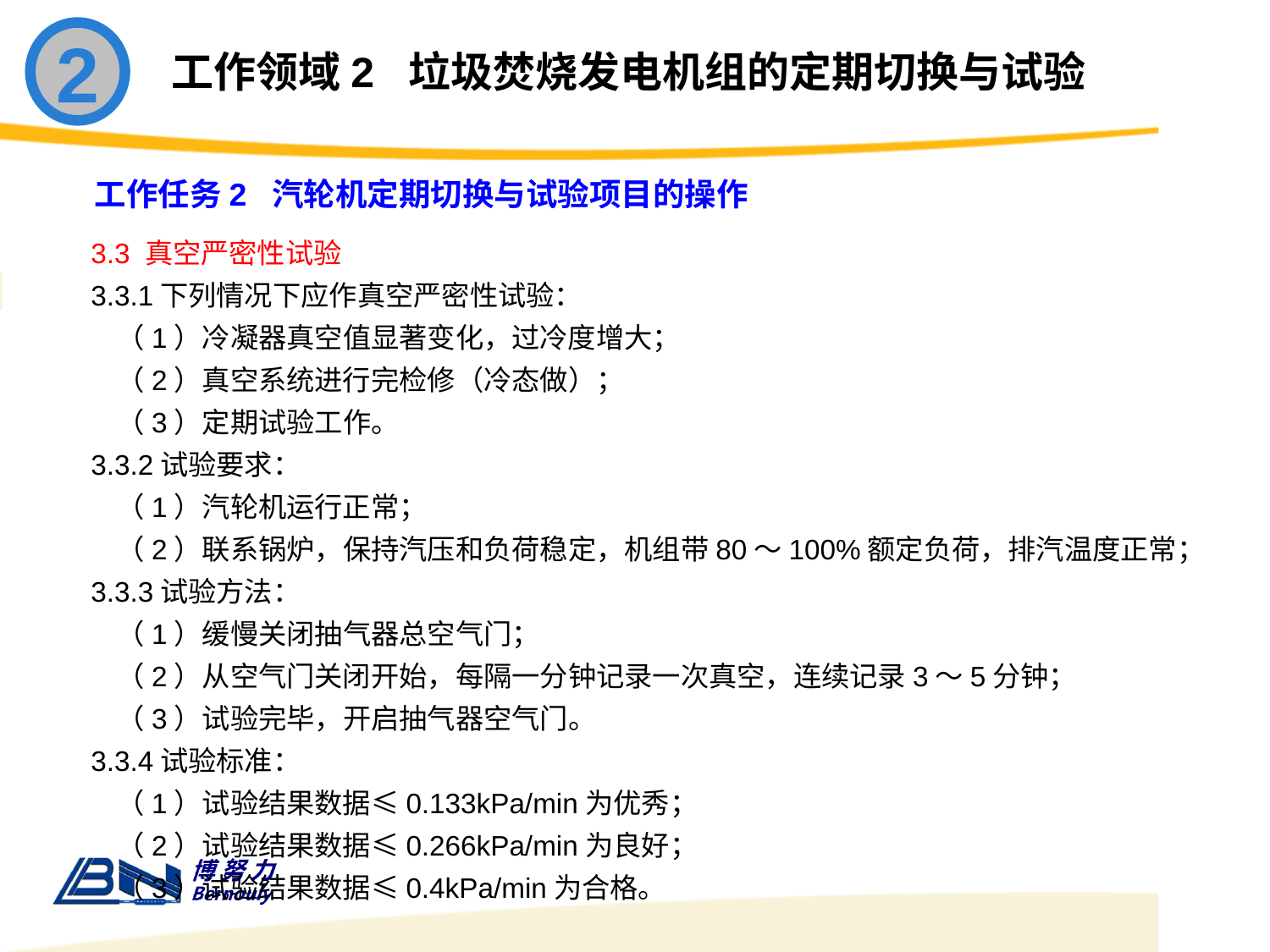

2
工作领域2  垃圾焚烧发电机组的定期切换与试验
工作任务2  汽轮机定期切换与试验项目的操作
3.3 真空严密性试验
3.3.1下列情况下应作真空严密性试验：
   （1）冷凝器真空值显著变化，过冷度增大；
   （2）真空系统进行完检修（冷态做）；
   （3）定期试验工作。
3.3.2试验要求：
   （1）汽轮机运行正常；
   （2）联系锅炉，保持汽压和负荷稳定，机组带80～100%额定负荷，排汽温度正常；
3.3.3试验方法：
   （1）缓慢关闭抽气器总空气门；
   （2）从空气门关闭开始，每隔一分钟记录一次真空，连续记录3～5分钟；
   （3）试验完毕，开启抽气器空气门。
3.3.4试验标准：
   （1）试验结果数据≤0.133kPa/min为优秀；
   （2）试验结果数据≤0.266kPa/min为良好；
   （3）试验结果数据≤0.4kPa/min为合格。